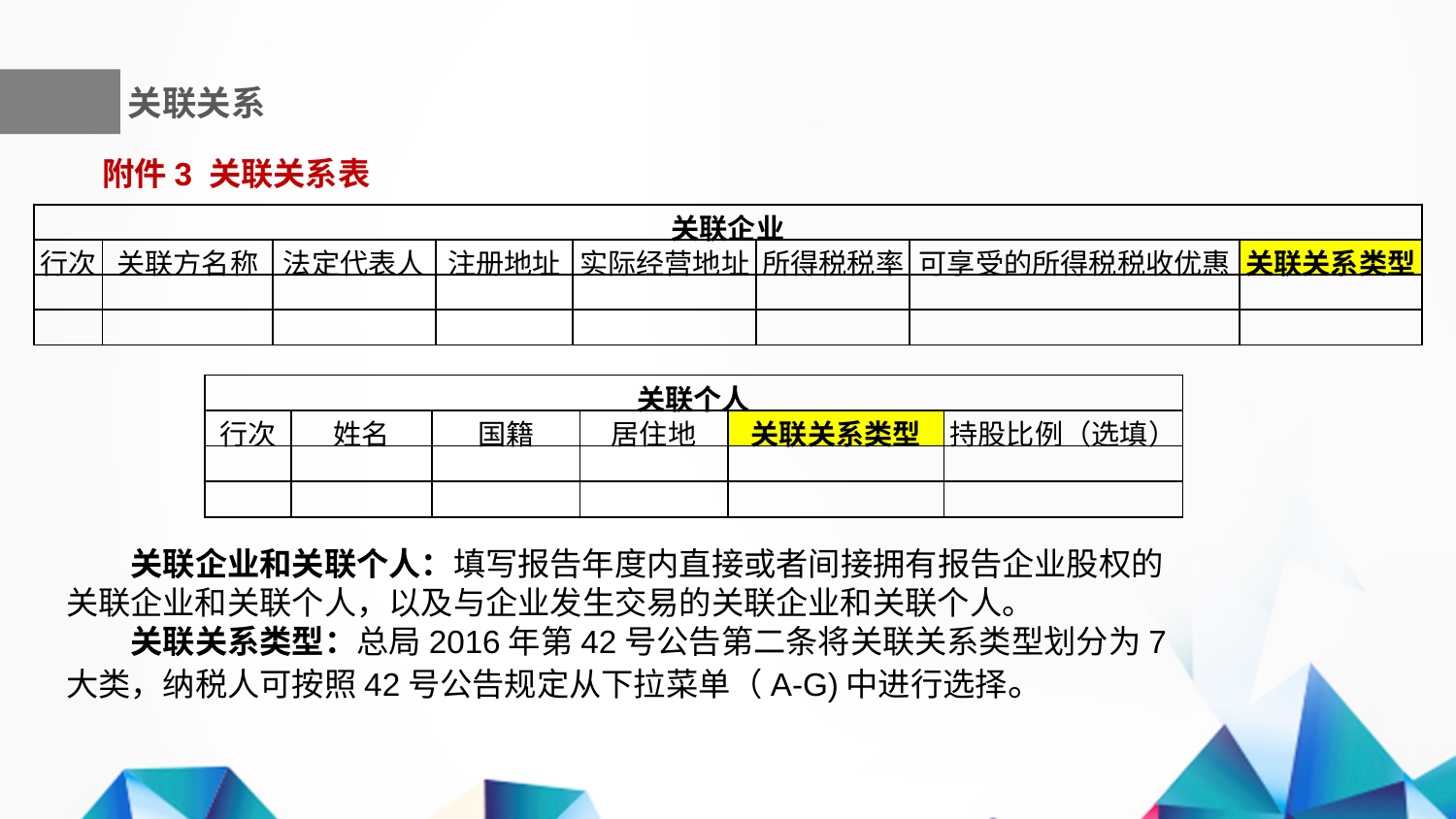

关联关系
附件3 关联关系表
| 关联企业 |  |  |  |  |  |  |  |
| --- | --- | --- | --- | --- | --- | --- | --- |
| 行次 | 关联方名称 | 法定代表人 | 注册地址 | 实际经营地址 | 所得税税率 | 可享受的所得税税收优惠 | 关联关系类型 |
|  |  |  |  |  |  |  |  |
|  |  |  |  |  |  |  |  |
| 关联个人 |  |  |  |  |  |
| --- | --- | --- | --- | --- | --- |
| 行次 | 姓名 | 国籍 | 居住地 | 关联关系类型 | 持股比例（选填） |
|  |  |  |  |  |  |
|  |  |  |  |  |  |
关联企业和关联个人：填写报告年度内直接或者间接拥有报告企业股权的关联企业和关联个人，以及与企业发生交易的关联企业和关联个人。
关联关系类型：总局2016年第42号公告第二条将关联关系类型划分为7大类，纳税人可按照42号公告规定从下拉菜单（A-G)中进行选择。